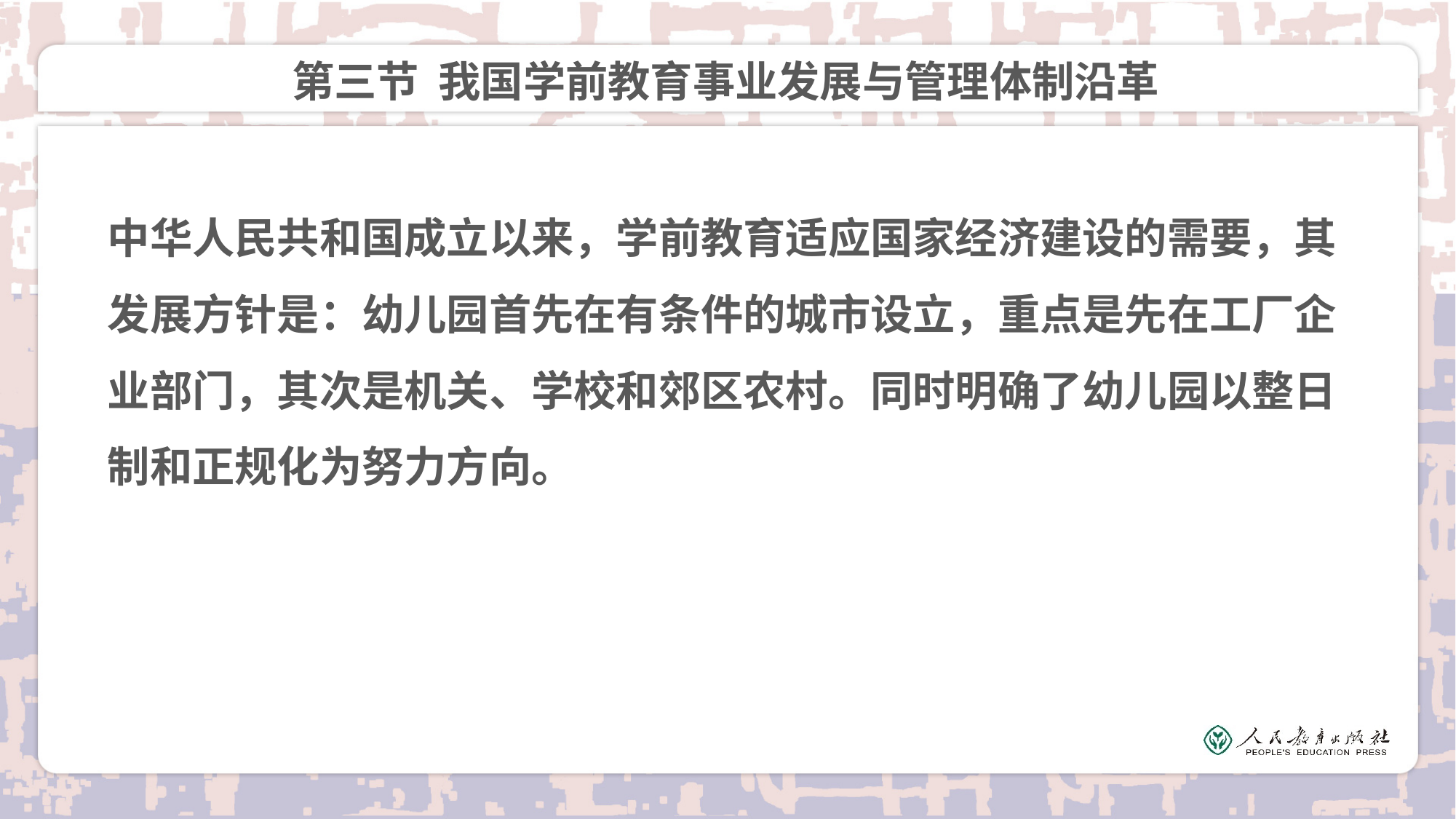

# 第三节  我国学前教育事业发展与管理体制沿革
中华人民共和国成立以来，学前教育适应国家经济建设的需要，其发展方针是：幼儿园首先在有条件的城市设立，重点是先在工厂企业部门，其次是机关、学校和郊区农村。同时明确了幼儿园以整日制和正规化为努力方向。